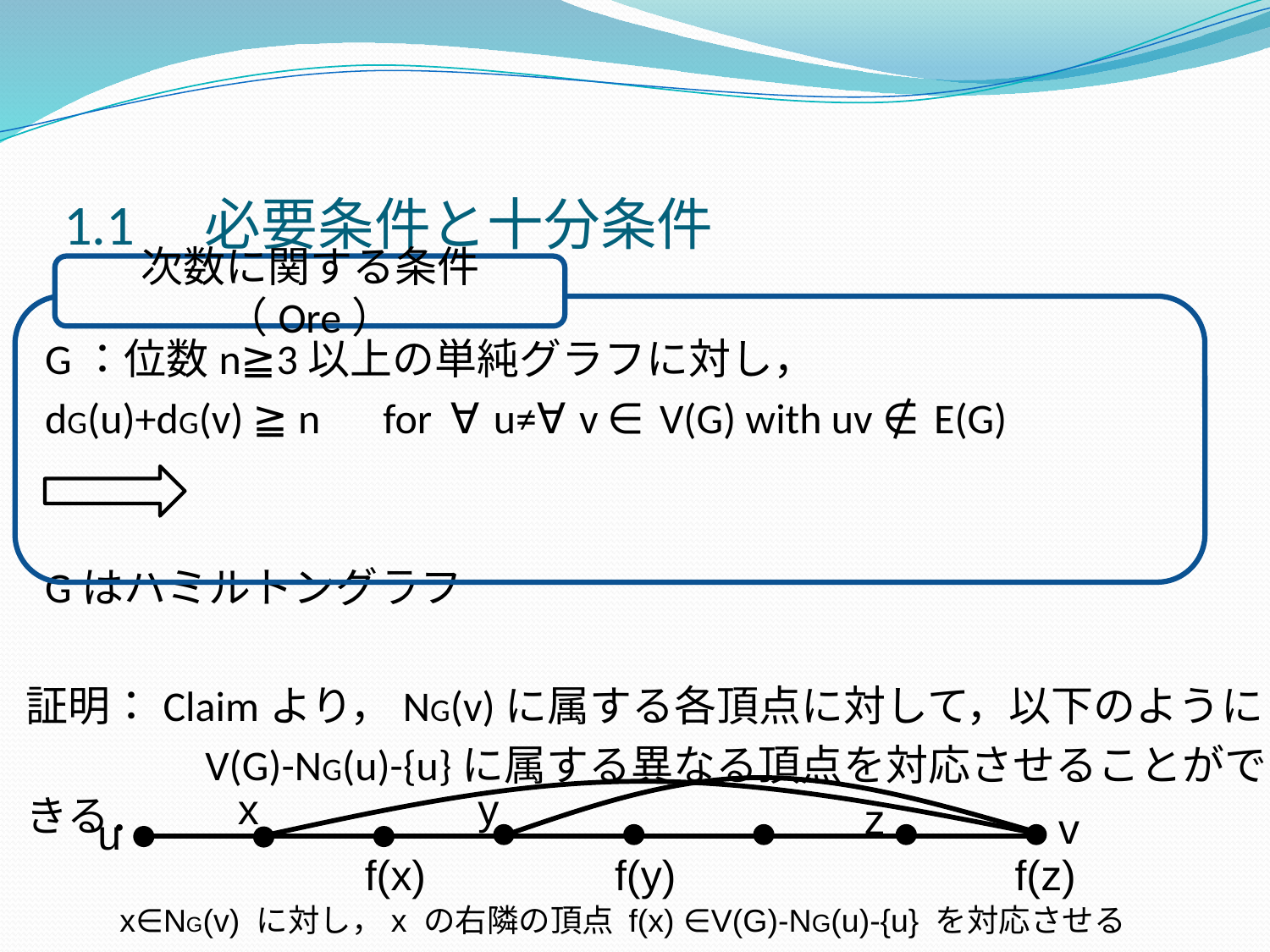

1.1　必要条件と十分条件
次数に関する条件（Ore）

  G：位数n≧3以上の単純グラフに対し，
  dG(u)+dG(v) ≧ n　for  ∀u≠∀v ∈ V(G) with uv ∉ E(G)

  Gはハミルトングラフ

証明：Claimより，NG(v)に属する各頂点に対して，以下のように
　　　　V(G)-NG(u)-{u}に属する異なる頂点を対応させることができる．

x
y

z
v
u

f(x)
f(y)
f(z)
x∈NG(v) に対し，x の右隣の頂点 f(x) ∈V(G)-NG(u)-{u} を対応させる